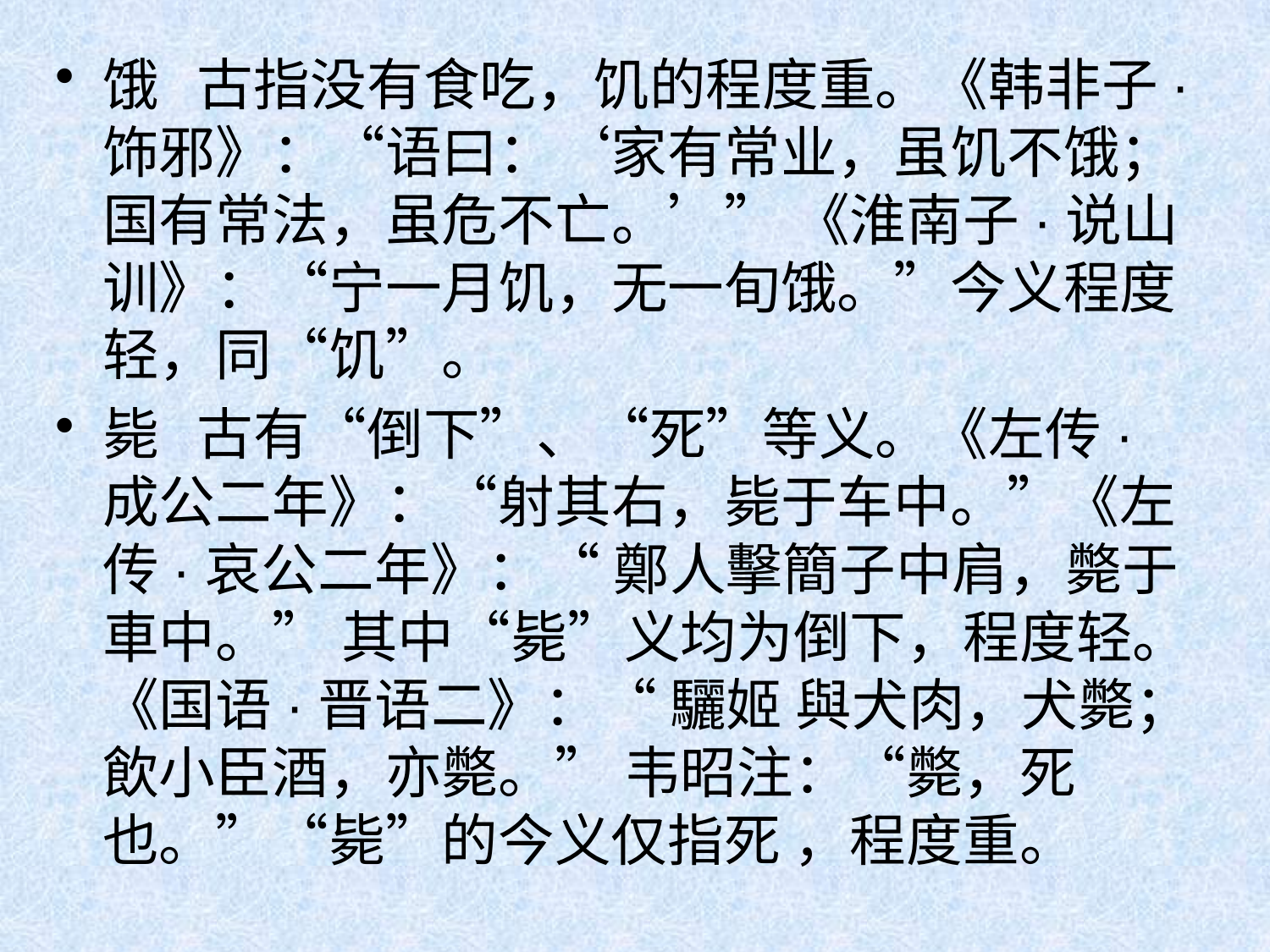

饿   古指没有食吃，饥的程度重。《韩非子·饰邪》：“语曰：‘家有常业，虽饥不饿；国有常法，虽危不亡。’” 《淮南子·说山训》：“宁一月饥，无一旬饿。”今义程度轻，同“饥”。
毙   古有“倒下”、“死”等义。《左传·成公二年》：“射其右，毙于车中。”《左传·哀公二年》：“ 鄭人擊簡子中肩，斃于車中。” 其中“毙”义均为倒下，程度轻。《国语·晋语二》：“ 驪姬 與犬肉，犬斃；飲小臣酒，亦斃。” 韦昭注：“斃，死也。”“毙”的今义仅指死 ，程度重。